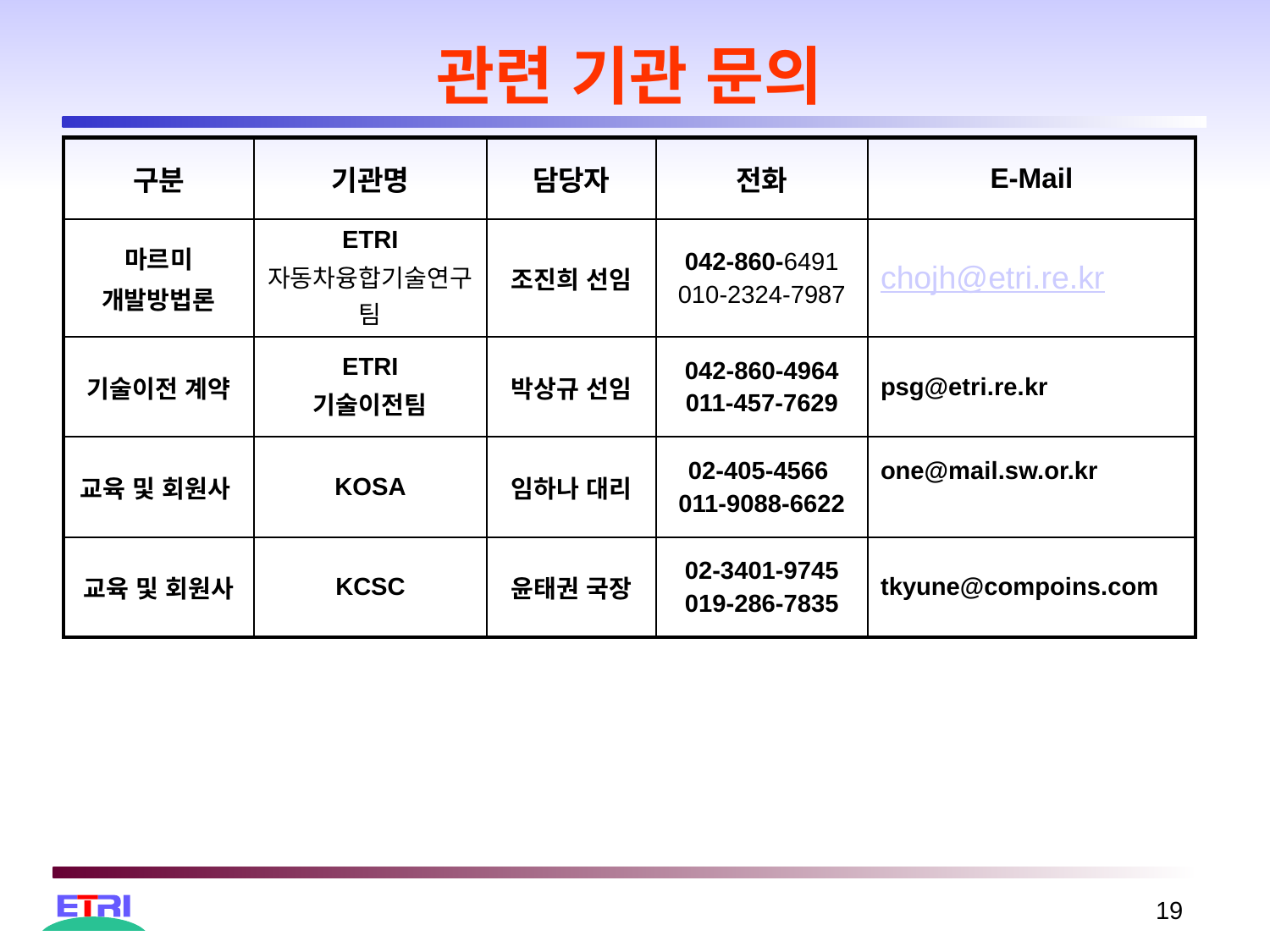

# 관련 기관 문의
| 구분 | 기관명 | 담당자 | 전화 | E-Mail |
| --- | --- | --- | --- | --- |
| 마르미 개발방법론 | ETRI 자동차융합기술연구팀 | 조진희 선임 | 042-860-6491 010-2324-7987 | chojh@etri.re.kr |
| 기술이전 계약 | ETRI 기술이전팀 | 박상규 선임 | 042-860-4964 011-457-7629 | psg@etri.re.kr |
| 교육 및 회원사 | KOSA | 임하나 대리 | 02-405-4566 011-9088-6622 | one@mail.sw.or.kr |
| 교육 및 회원사 | KCSC | 윤태권 국장 | 02-3401-9745 019-286-7835 | tkyune@compoins.com |

19